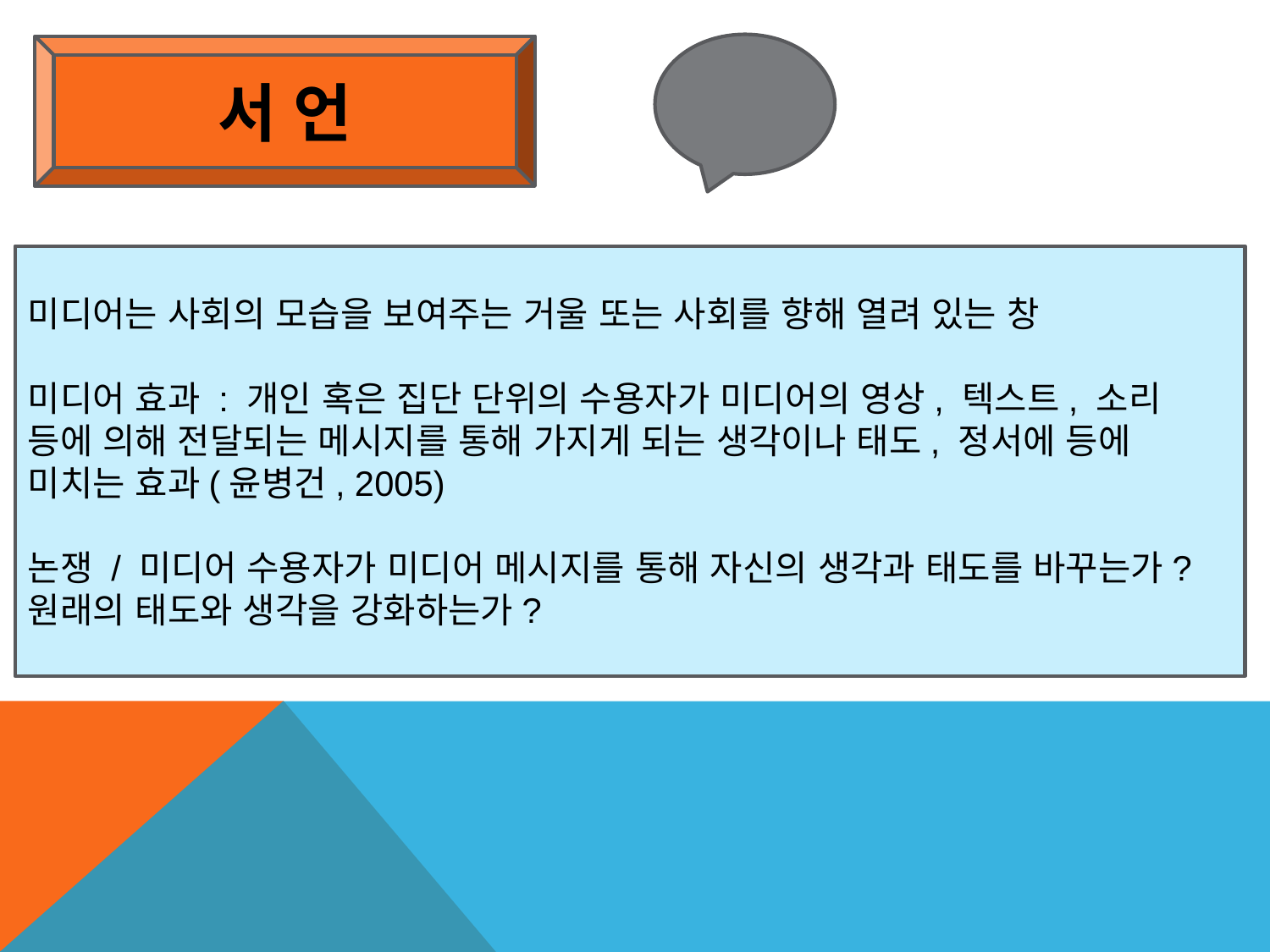

서 언
미디어는 사회의 모습을 보여주는 거울 또는 사회를 향해 열려 있는 창

미디어 효과 : 개인 혹은 집단 단위의 수용자가 미디어의 영상, 텍스트, 소리 등에 의해 전달되는 메시지를 통해 가지게 되는 생각이나 태도, 정서에 등에 미치는 효과(윤병건, 2005)

논쟁 / 미디어 수용자가 미디어 메시지를 통해 자신의 생각과 태도를 바꾸는가? 원래의 태도와 생각을 강화하는가?